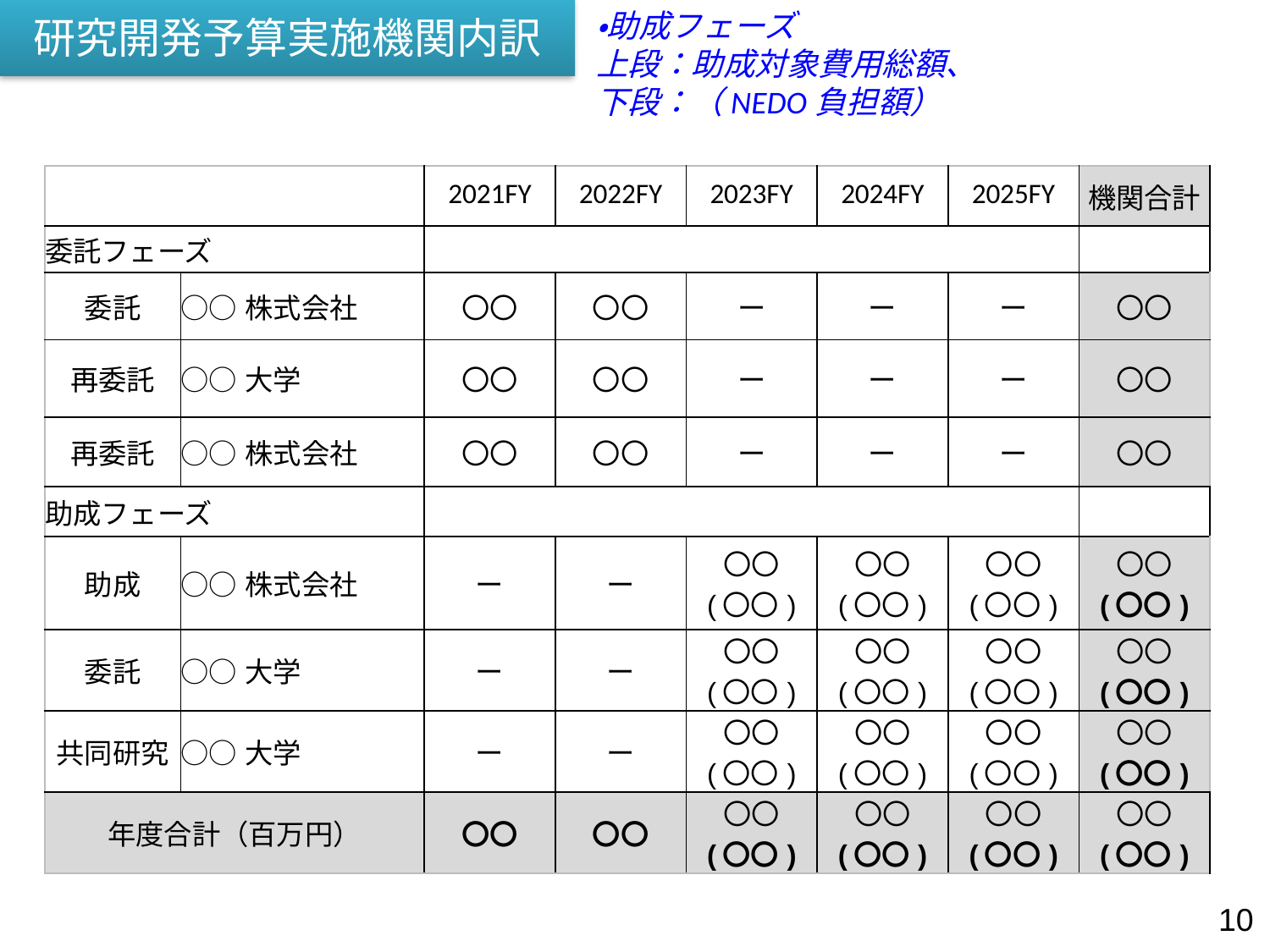

・助成フェーズ
上段：助成対象費用総額、
下段：（NEDO負担額）
# 研究開発予算実施機関内訳
|  |  | 2021FY | 2022FY | 2023FY | 2024FY | 2025FY | 機関合計 |
| --- | --- | --- | --- | --- | --- | --- | --- |
| 委託フェーズ |  |  |  |  |  |  |  |
| 委託 | ○○株式会社 | 〇〇 | 〇〇 | ー | ー | ー | 〇〇 |
| 再委託 | ○○大学 | 〇〇 | 〇〇 | ー | ー | ー | 〇〇 |
| 再委託 | ○○株式会社 | 〇〇 | 〇〇 | ー | ー | ー | 〇〇 |
| 助成フェーズ |  |  |  |  |  |  |  |
| 助成 | ○○株式会社 | ー | ー | 〇〇 (〇〇) | 〇〇 (〇〇) | 〇〇 (〇〇) | 〇〇 (〇〇) |
| 委託 | ○○大学 | ー | ー | 〇〇 (〇〇) | 〇〇 (〇〇) | 〇〇 (〇〇) | 〇〇 (〇〇) |
| 共同研究 | ○○大学 | ー | ー | 〇〇 (〇〇) | 〇〇 (〇〇) | 〇〇 (〇〇) | 〇〇 (〇〇) |
| 年度合計（百万円） |  | 〇〇 | 〇〇 | 〇〇 (〇〇) | 〇〇 (〇〇) | 〇〇 (〇〇) | 〇〇 (〇〇) |
10